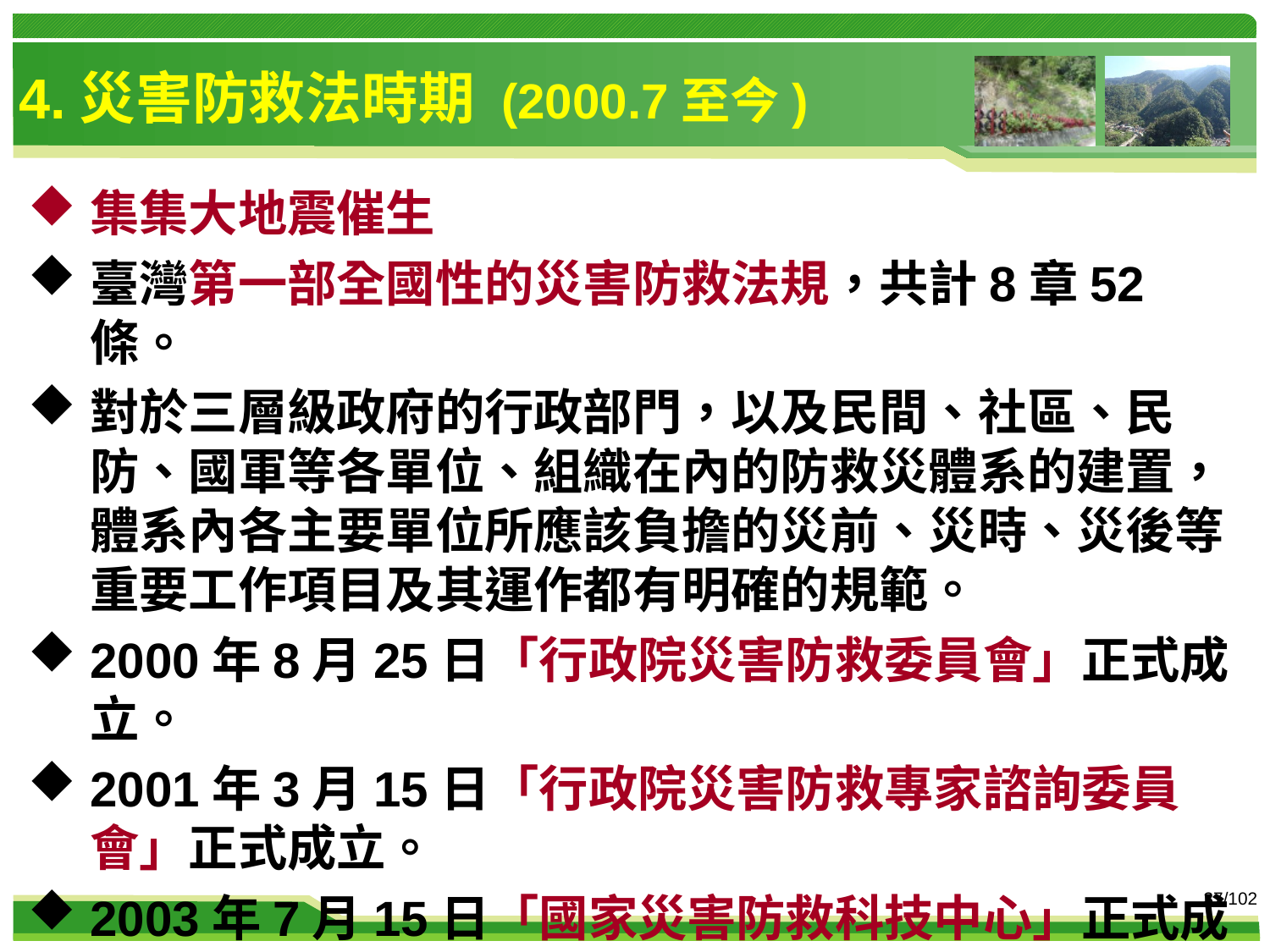

4.災害防救法時期 (2000.7至今)
集集大地震催生
臺灣第一部全國性的災害防救法規，共計8章52條。
對於三層級政府的行政部門，以及民間、社區、民防、國軍等各單位、組織在內的防救災體系的建置，體系內各主要單位所應該負擔的災前、災時、災後等重要工作項目及其運作都有明確的規範。
2000年8月25日「行政院災害防救委員會」正式成立。
2001年3月15日「行政院災害防救專家諮詢委員會」正式成立。
2003年7月15日「國家災害防救科技中心」正式成立。

37/102